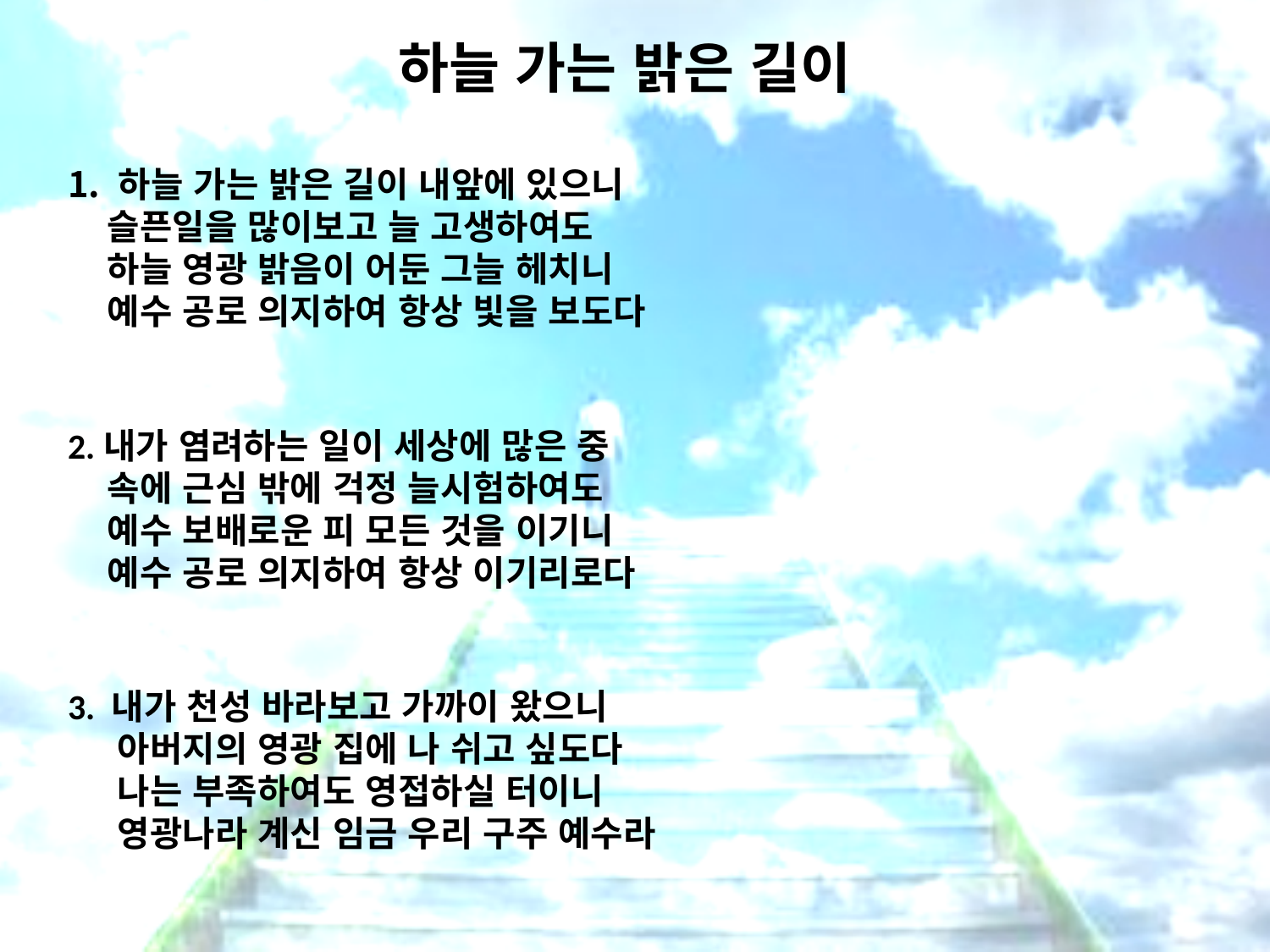

# 하늘 가는 밝은 길이
 하늘 가는 밝은 길이 내앞에 있으니
    슬픈일을 많이보고 늘 고생하여도
    하늘 영광 밝음이 어둔 그늘 헤치니
    예수 공로 의지하여 항상 빛을 보도다
2.내가 염려하는 일이 세상에 많은 중
    속에 근심 밖에 걱정 늘시험하여도
    예수 보배로운 피 모든 것을 이기니
    예수 공로 의지하여 항상 이기리로다
3. 내가 천성 바라보고 가까이 왔으니
     아버지의 영광 집에 나 쉬고 싶도다
     나는 부족하여도 영접하실 터이니
     영광나라 계신 임금 우리 구주 예수라